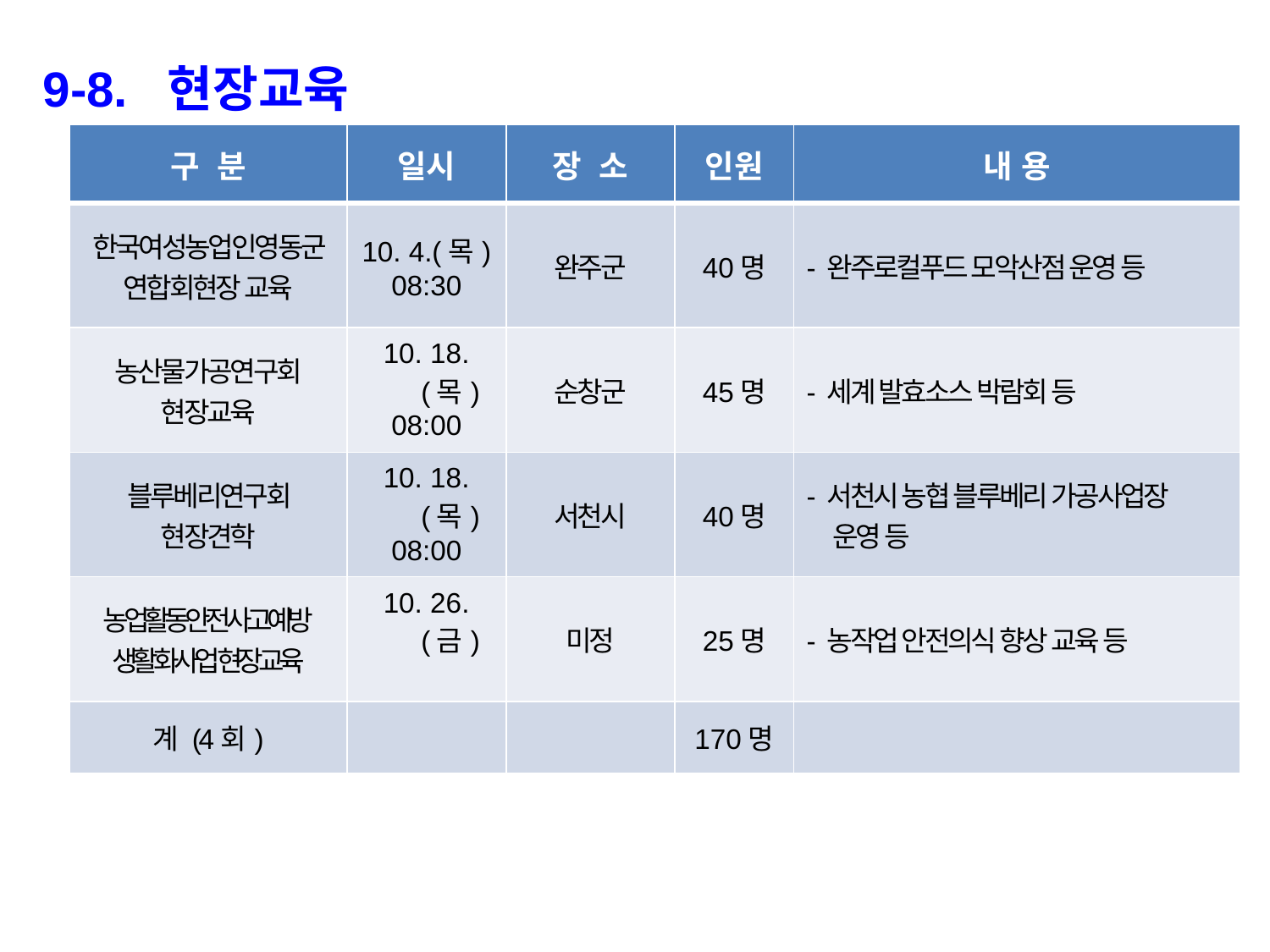

9-8.  현장교육

| 구 분 | 일시 | 장 소 | 인원 | 내 용 |
| --- | --- | --- | --- | --- |
| 한국여성농업인영동군연합회현장 교육 | 10. 4.(목) 08:30 | 완주군 | 40명 | - 완주로컬푸드 모악산점 운영 등 |
| 농산물가공연구회 현장교육 | 10. 18.(목) 08:00 | 순창군 | 45명 | - 세계 발효소스 박람회 등 |
| 블루베리연구회 현장견학 | 10. 18.(목) 08:00 | 서천시 | 40명 | - 서천시 농협 블루베리 가공사업장 운영 등 |
| 농업활동안전사고예방 생활화사업 현장교육 | 10. 26.(금) | 미정 | 25명 | - 농작업 안전의식 향상 교육 등 |
| 계 (4회) |  |  | 170명 |  |